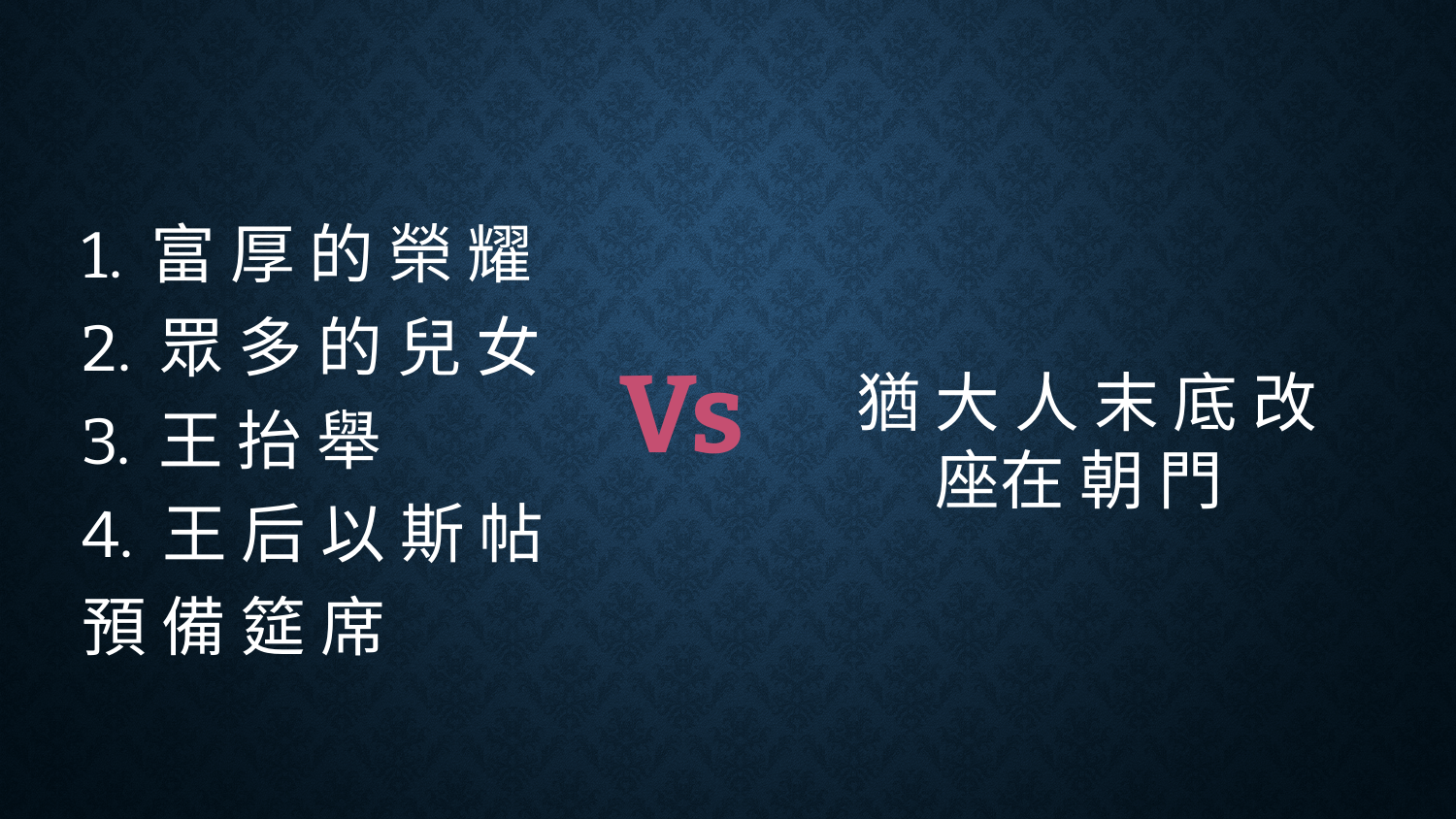

#
1. 富 厚 的 榮 耀
2. 眾 多 的 兒 女
3. 王 抬 舉
4. 王 后 以 斯 帖
預 備 筵 席
Vs
猶 大 人 末 底 改
座在 朝 門